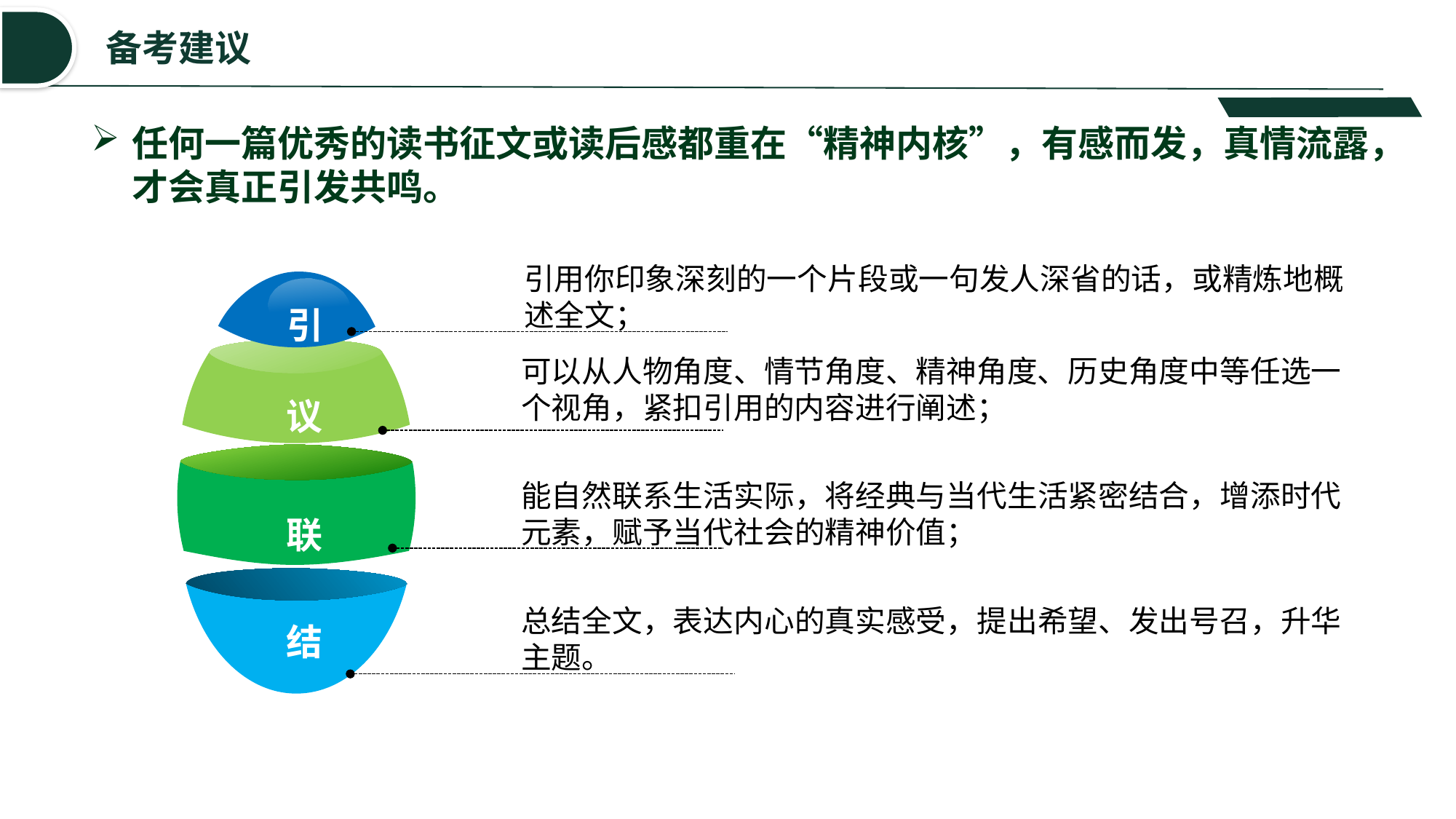

备考建议

任何一篇优秀的读书征文或读后感都重在“精神内核”，有感而发，真情流露，才会真正引发共鸣。
引用你印象深刻的一个片段或一句发人深省的话，或精炼地概述全文；

引

可以从人物角度、情节角度、精神角度、历史角度中等任选一个视角，紧扣引用的内容进行阐述；
议

能自然联系生活实际，将经典与当代生活紧密结合，增添时代元素，赋予当代社会的精神价值；
联

总结全文，表达内心的真实感受，提出希望、发出号召，升华主题。
结